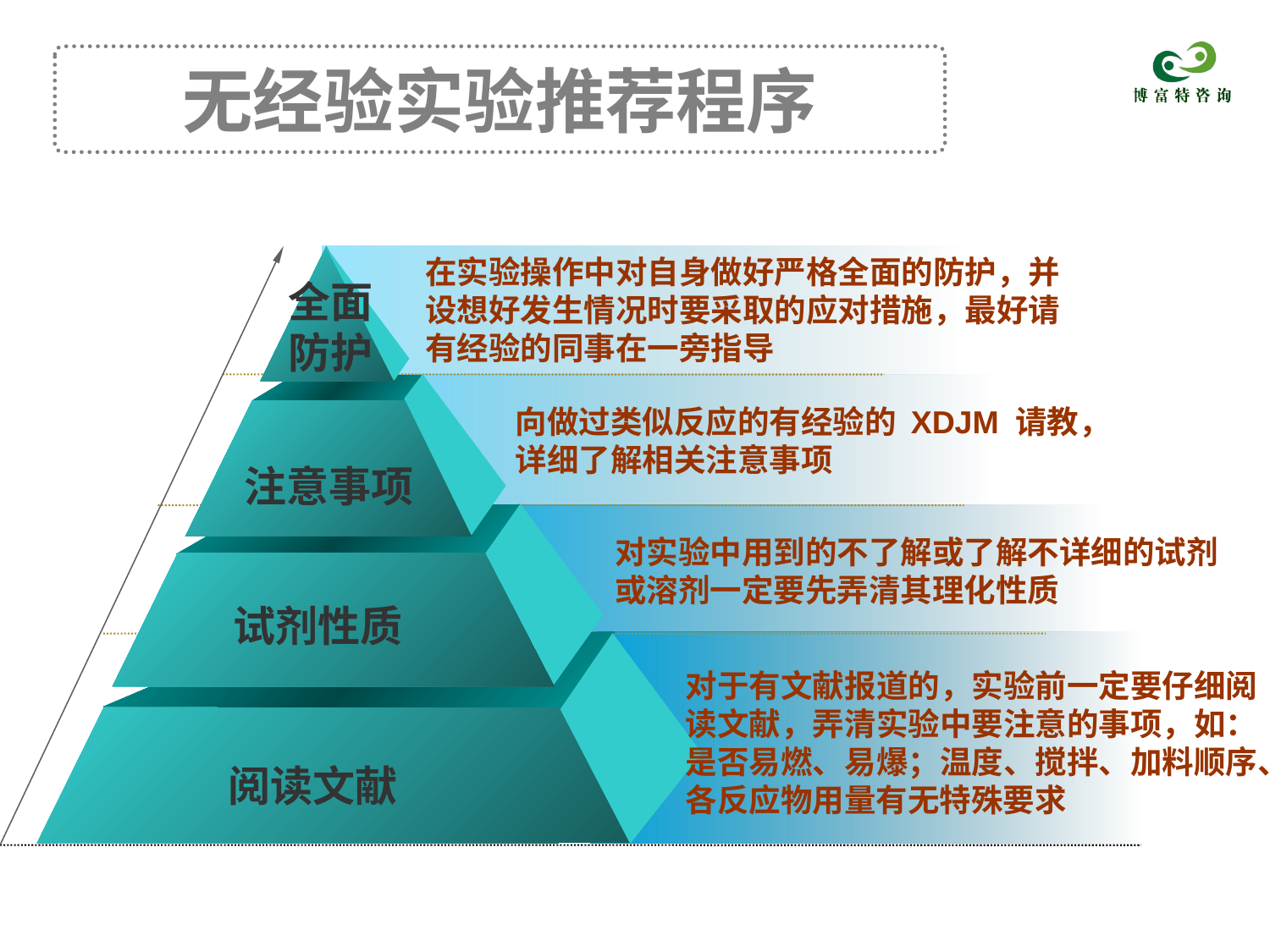

无经验实验推荐程序

在实验操作中对自身做好严格全面的防护，并设想好发生情况时要采取的应对措施，最好请有经验的同事在一旁指导
全面
防护

向做过类似反应的有经验的 XDJM 请教，详细了解相关注意事项

注意事项

对实验中用到的不了解或了解不详细的试剂或溶剂一定要先弄清其理化性质

试剂性质

对于有文献报道的，实验前一定要仔细阅读文献，弄清实验中要注意的事项，如：是否易燃、易爆；温度、搅拌、加料顺序、各反应物用量有无特殊要求

阅读文献